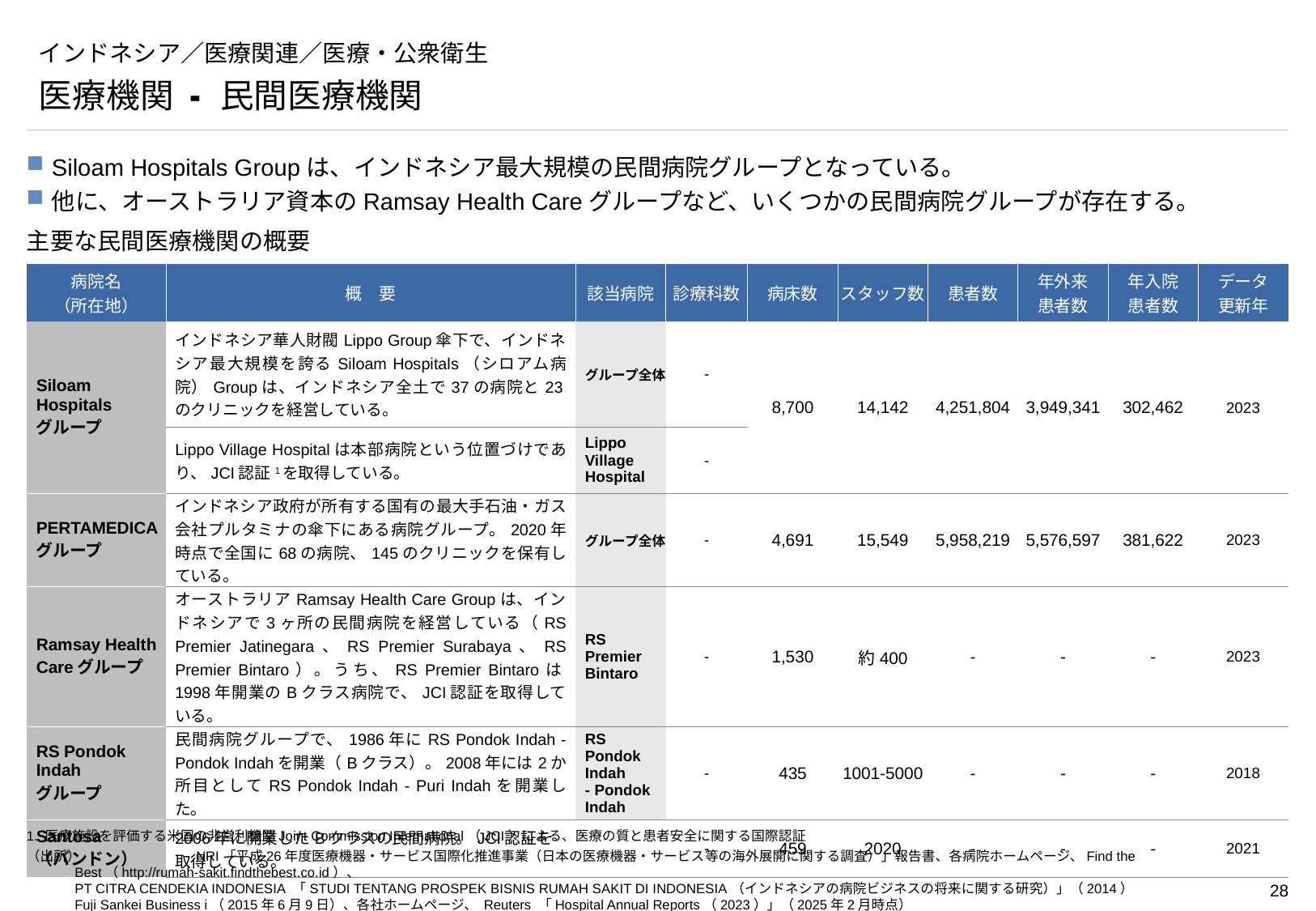

# インドネシア／医療関連／医療・公衆衛生
医療機関 - 民間医療機関
Siloam Hospitals Groupは、インドネシア最大規模の民間病院グループとなっている。
他に、オーストラリア資本のRamsay Health Careグループなど、いくつかの民間病院グループが存在する。
主要な民間医療機関の概要
| 病院名 （所在地） | 概　要 | 該当病院 | 診療科数 | 病床数 | スタッフ数 | 患者数 | 年外来 患者数 | 年入院 患者数 | データ 更新年 |
| --- | --- | --- | --- | --- | --- | --- | --- | --- | --- |
| Siloam Hospitals グループ | インドネシア華人財閥Lippo Group傘下で、インドネシア最大規模を誇るSiloam Hospitals（シロアム病院）Groupは、インドネシア全土で37の病院と23のクリニックを経営している。 | グループ全体 | - | 8,700 | 14,142 | 4,251,804 | 3,949,341 | 302,462 | 2023 |
|  | Lippo Village Hospitalは本部病院という位置づけであり、JCI認証1を取得している。 | Lippo Village Hospital | - | 8,394 | 12,143 | 2,280,656 | 2,101,447 | 179,209 |  |
| PERTAMEDICA グループ | インドネシア政府が所有する国有の最大手石油・ガス会社プルタミナの傘下にある病院グループ。2020年時点で全国に68の病院、145のクリニックを保有している。 | グループ全体 | - | 4,691 | 15,549 | 5,958,219 | 5,576,597 | 381,622 | 2023 |
| Ramsay Health Careグループ | オーストラリアRamsay Health Care Groupは、インドネシアで3ヶ所の民間病院を経営している（RS Premier Jatinegara、RS Premier Surabaya、RS Premier Bintaro）。うち、RS Premier Bintaroは1998年開業のBクラス病院で、JCI認証を取得している。 | RS Premier Bintaro | - | 1,530 | 約400 | - | - | - | 2023 |
| RS Pondok Indah グループ | 民間病院グループで、1986年にRS Pondok Indah - Pondok Indahを開業（Bクラス）。2008年には2か所目としてRS Pondok Indah - Puri Indahを開業した。 | RS Pondok Indah - Pondok Indah | - | 435 | 1001-5000 | - | - | - | 2018 |
| Santosa （バンドン） | 2006年に開業したBクラスの民間病院。JCI認証を取得している。 |  | - | 459 | 2020 | - | - | - | 2021 |
1. 医療施設を評価する米国の非営利機関Joint Commission International（JCI）による、医療の質と患者安全に関する国際認証
（出所）	NRI「平成26年度医療機器・サービス国際化推進事業（日本の医療機器・サービス等の海外展開に関する調査）」報告書、各病院ホームページ、Find the Best（http://rumah-sakit.findthebest.co.id）、
PT CITRA CENDEKIA INDONESIA 「STUDI TENTANG PROSPEK BISNIS RUMAH SAKIT DI INDONESIA（インドネシアの病院ビジネスの将来に関する研究）」（2014）
Fuji Sankei Business i（2015年6月9日）、各社ホームページ、 Reuters 「Hospital Annual Reports（2023）」（2025年2月時点）